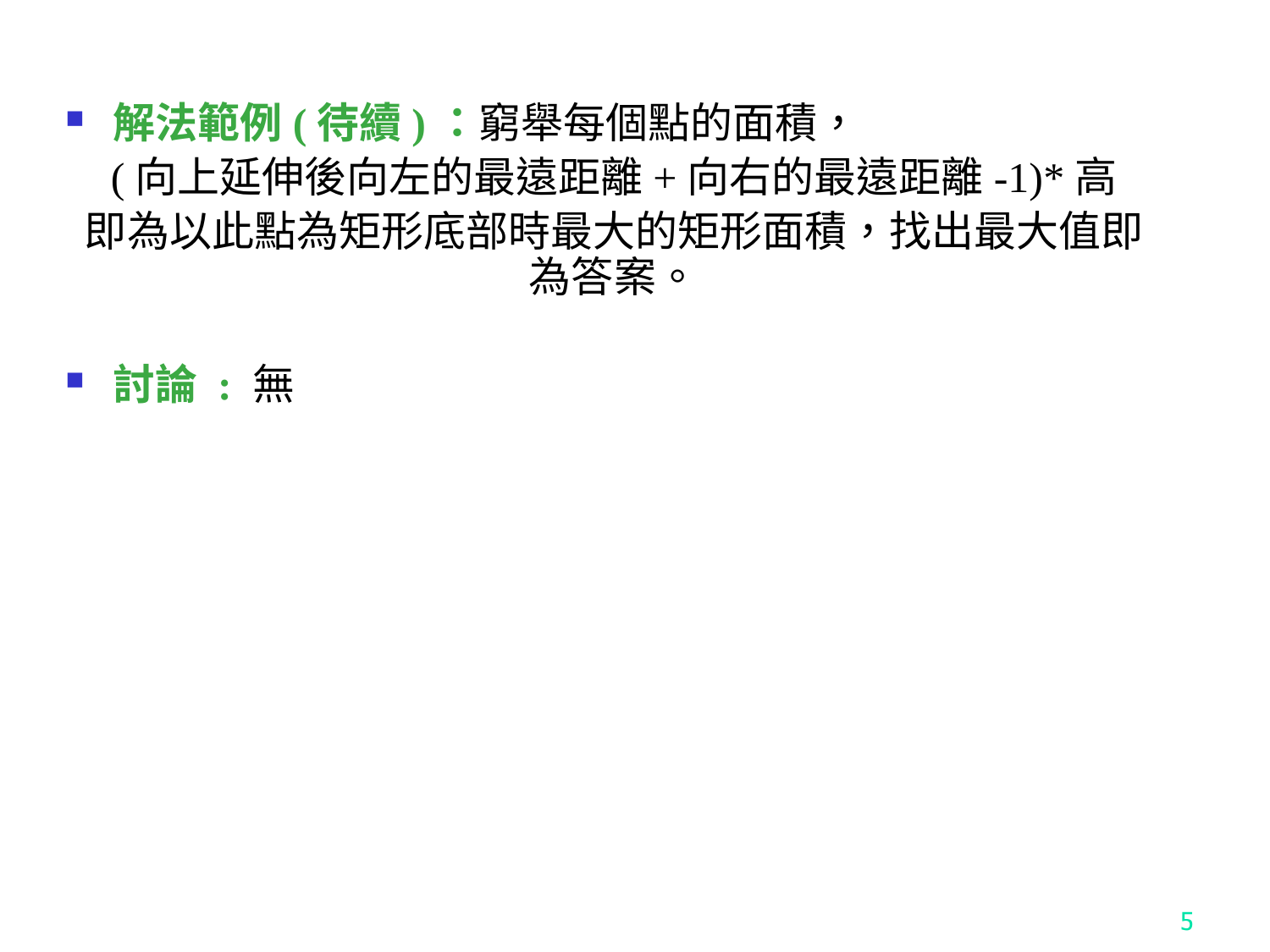

解法範例(待續)：窮舉每個點的面積，
(向上延伸後向左的最遠距離+向右的最遠距離-1)*高
即為以此點為矩形底部時最大的矩形面積，找出最大值即為答案。

討論 : 無
5